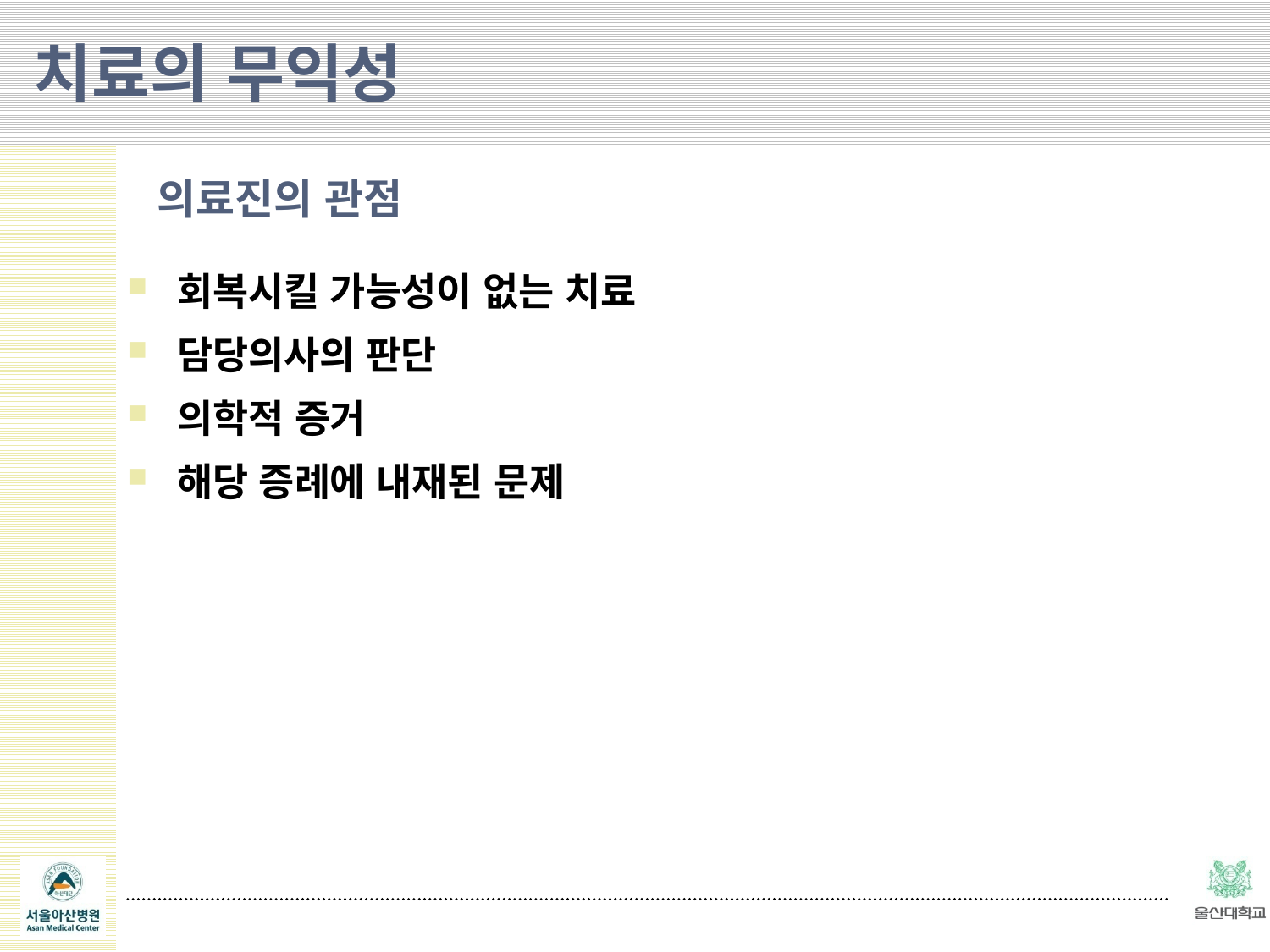

치료의 무익성
의료진의 관점
회복시킬 가능성이 없는 치료
담당의사의 판단
의학적 증거
해당 증례에 내재된 문제